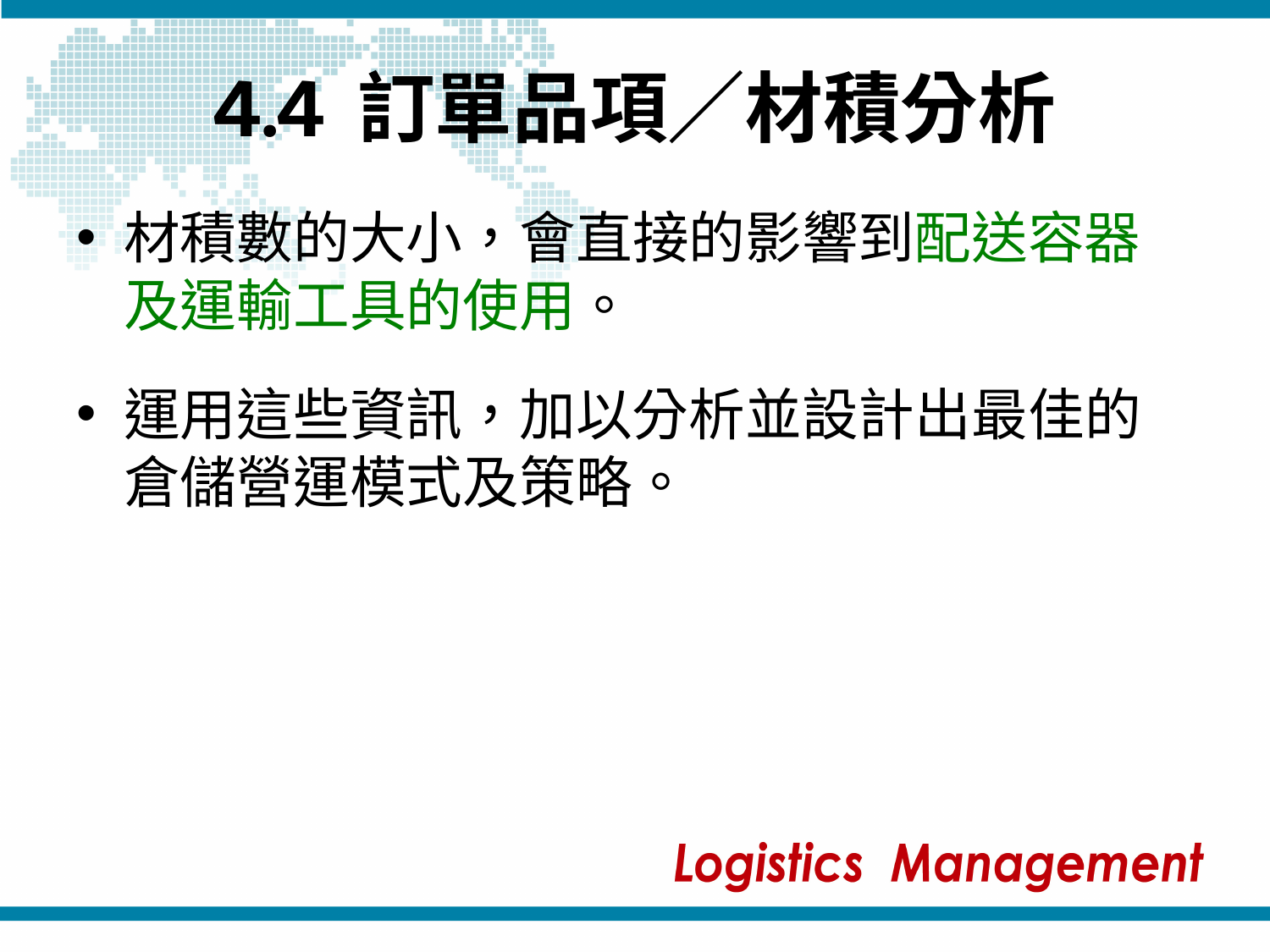

# 4.4 訂單品項／材積分析
材積數的大小，會直接的影響到配送容器及運輸工具的使用。

運用這些資訊，加以分析並設計出最佳的倉儲營運模式及策略。